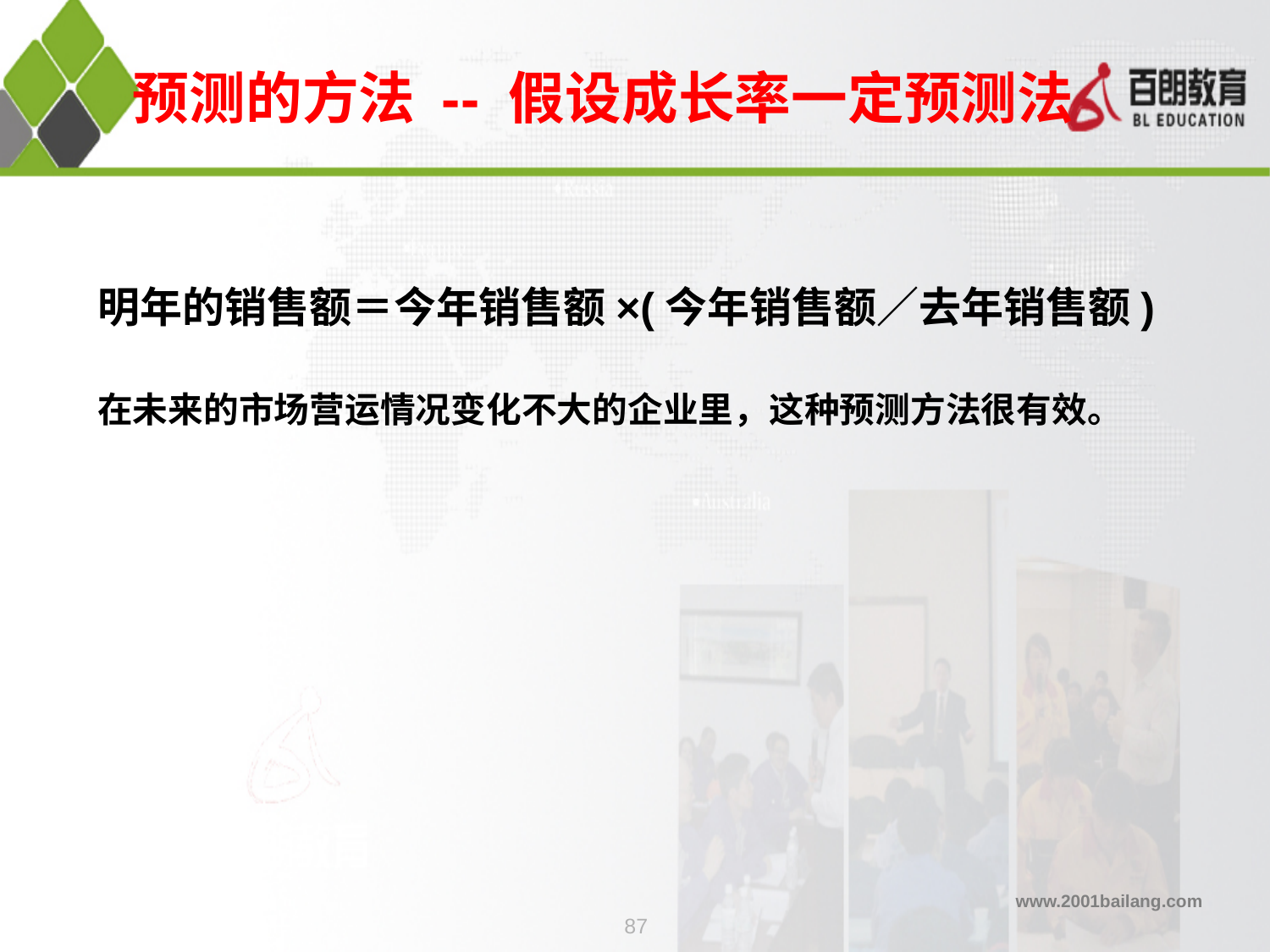

# 预测的方法 -- 假设成长率一定预测法

明年的销售额＝今年销售额×(今年销售额／去年销售额)

在未来的市场营运情况变化不大的企业里，这种预测方法很有效。
87